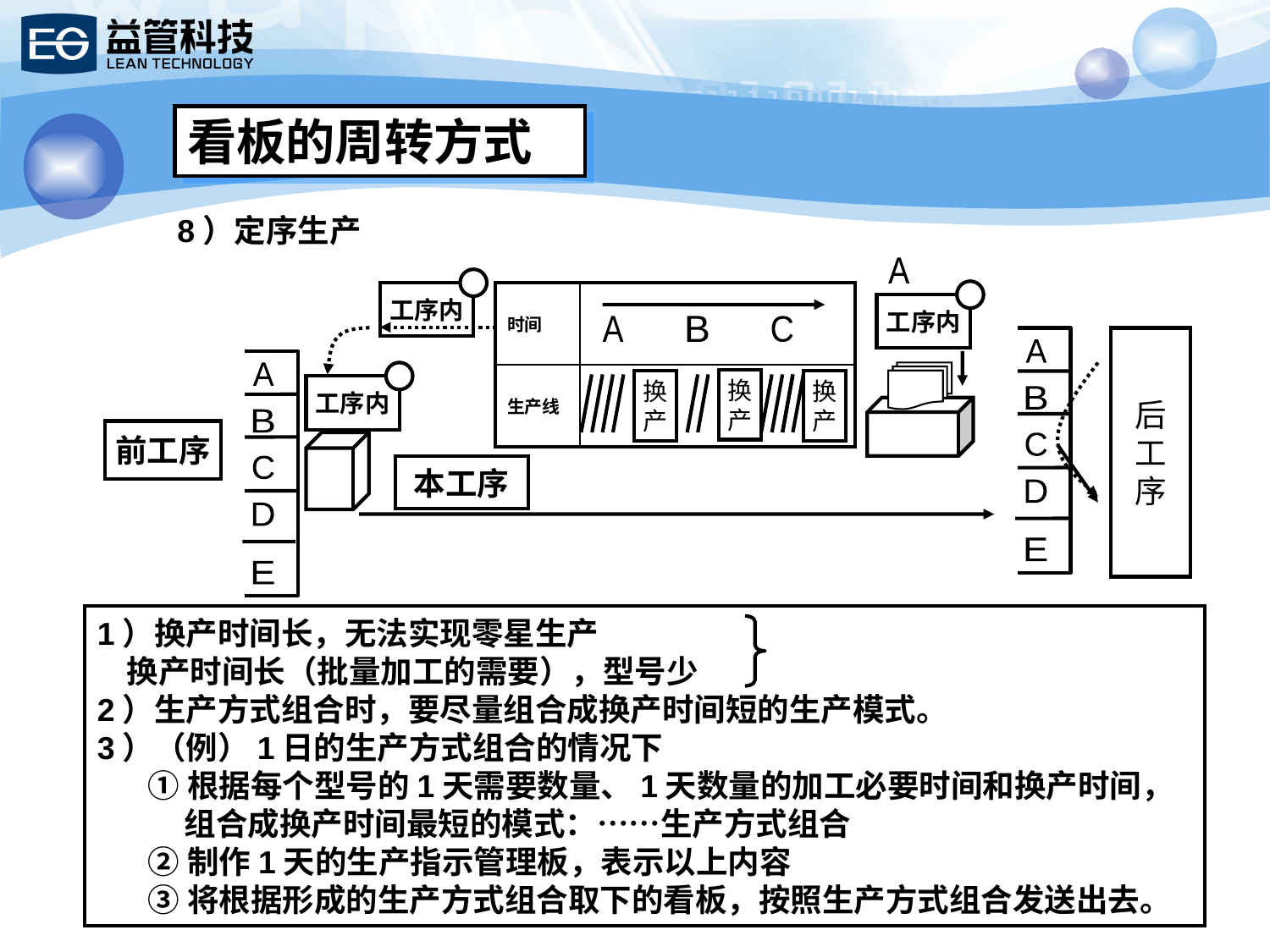

看板的周转方式
8）定序生产
已进行生产方式组合的生产指示管理板
A

工序内

工序内
| 时间 |  |
| --- | --- |
| 生产线 |  |
本工序商店
前工序
指定位置

A
B
C

A
B
C
D
E
后工序

A
B
C
D
E

工序内

换产
换产
换产

前工序

本工序
看板回收搁架

1）换产时间长，无法实现零星生产
   换产时间长（批量加工的需要），型号少
2）生产方式组合时，要尽量组合成换产时间短的生产模式。
3）（例）1日的生产方式组合的情况下
       ①根据每个型号的1天需要数量、1天数量的加工必要时间和换产时间，
           组合成换产时间最短的模式：……生产方式组合
       ②制作1天的生产指示管理板，表示以上内容
       ③将根据形成的生产方式组合取下的看板，按照生产方式组合发送出去。

适用于生产线